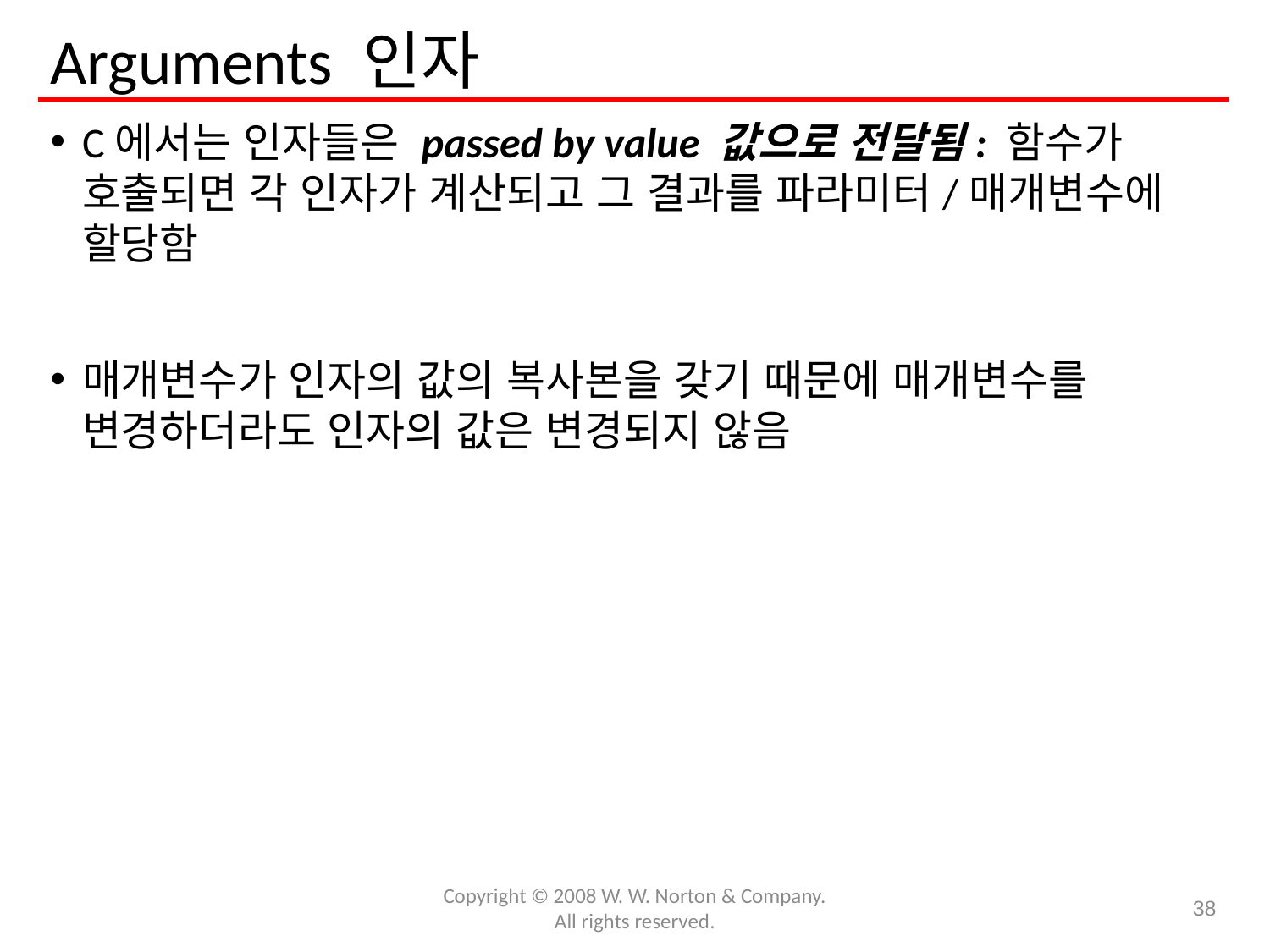

# Arguments 인자
C에서는 인자들은 passed by value 값으로 전달됨: 함수가 호출되면 각 인자가 계산되고 그 결과를 파라미터/매개변수에 할당함

매개변수가 인자의 값의 복사본을 갖기 때문에 매개변수를 변경하더라도 인자의 값은 변경되지 않음
Copyright © 2008 W. W. Norton & Company.
All rights reserved.
38